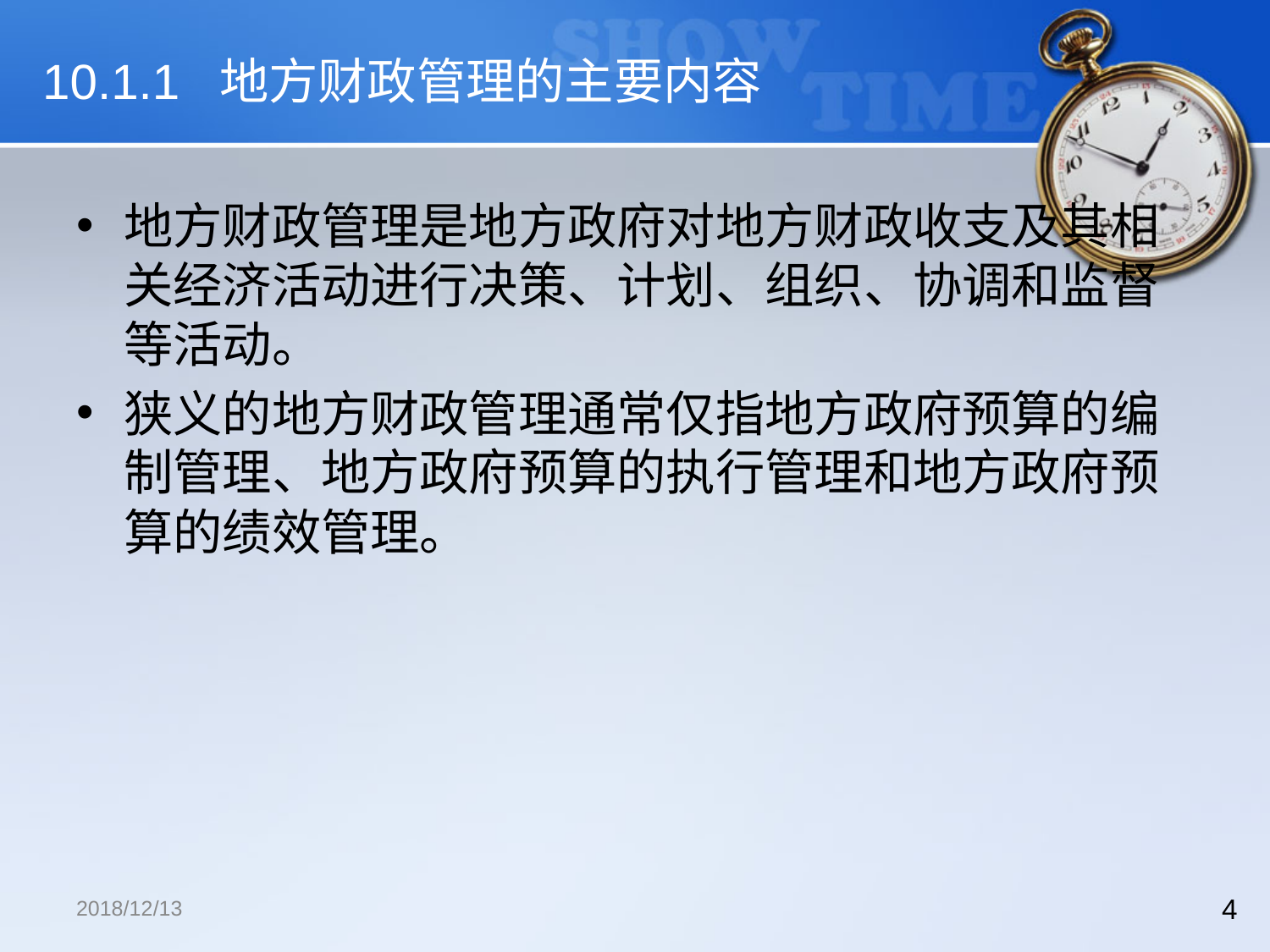

# 10.1.1  地方财政管理的主要内容
地方财政管理是地方政府对地方财政收支及其相关经济活动进行决策、计划、组织、协调和监督等活动。
狭义的地方财政管理通常仅指地方政府预算的编制管理、地方政府预算的执行管理和地方政府预算的绩效管理。
2018/12/13
4